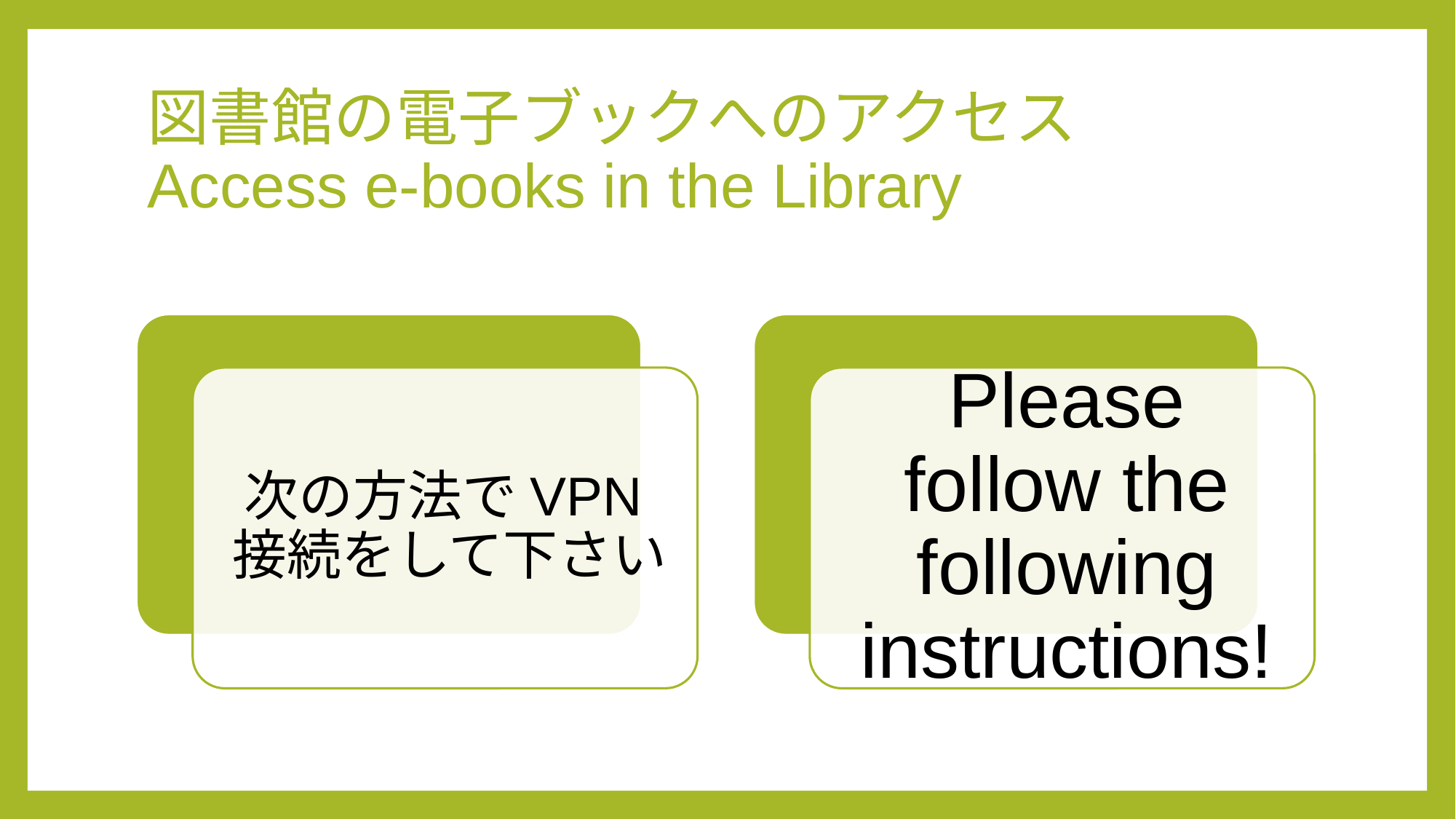

# 図書館の電子ブックへのアクセス Access e-books in the Library
次の方法でVPN接続をして下さい
Please follow the following instructions!